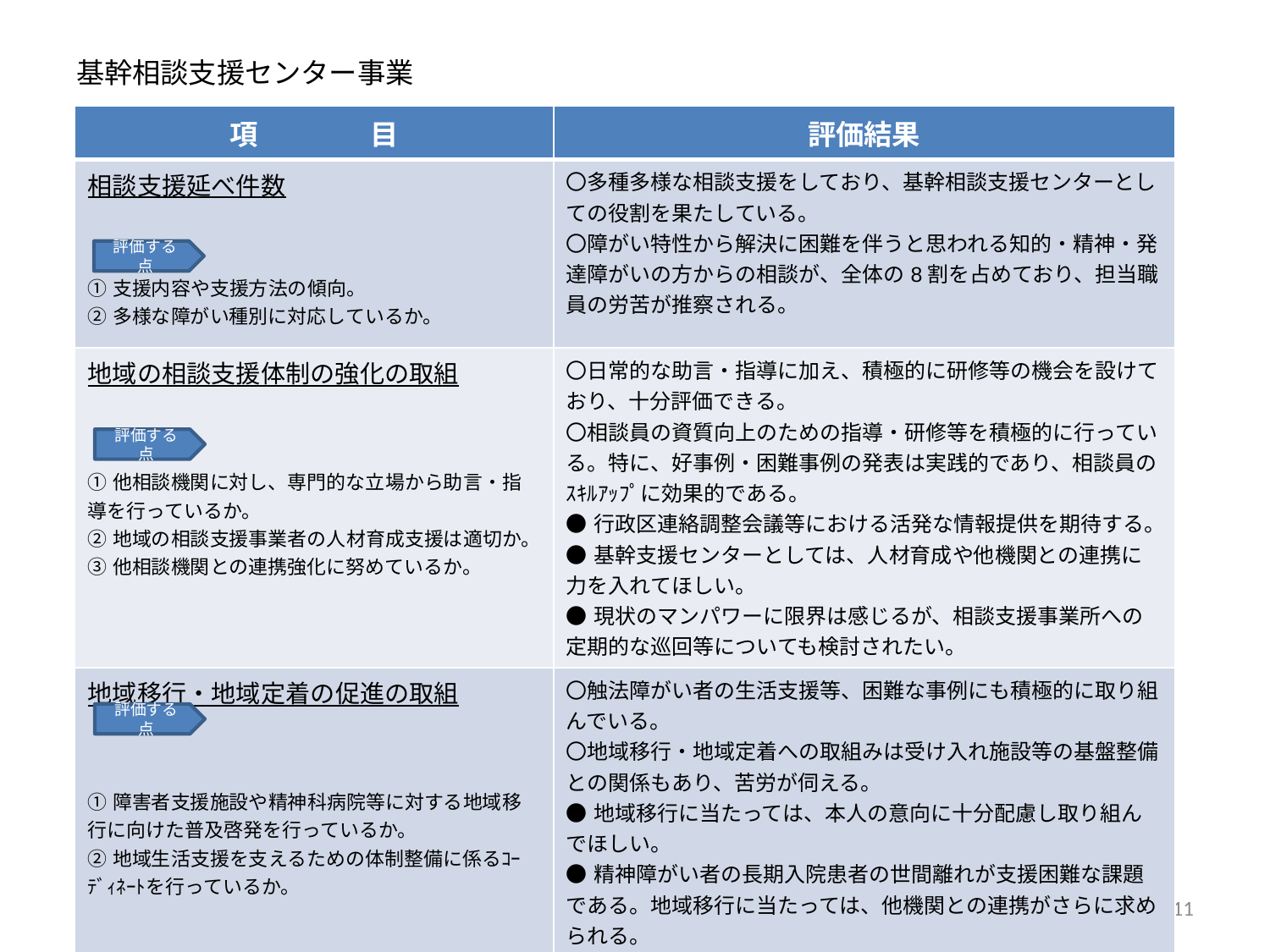

# 基幹相談支援センター事業
| 項　　　　目 | 評価結果 |
| --- | --- |
| 相談支援延べ件数 ①支援内容や支援方法の傾向。 ②多様な障がい種別に対応しているか。 | 〇多種多様な相談支援をしており、基幹相談支援センターとしての役割を果たしている。 〇障がい特性から解決に困難を伴うと思われる知的・精神・発達障がいの方からの相談が、全体の8割を占めており、担当職員の労苦が推察される。 |
| 地域の相談支援体制の強化の取組 ①他相談機関に対し、専門的な立場から助言・指導を行っているか。 ②地域の相談支援事業者の人材育成支援は適切か。 ③他相談機関との連携強化に努めているか。 | 〇日常的な助言・指導に加え、積極的に研修等の機会を設けており、十分評価できる。 〇相談員の資質向上のための指導・研修等を積極的に行っている。特に、好事例・困難事例の発表は実践的であり、相談員のｽｷﾙｱｯﾌﾟに効果的である。 ●行政区連絡調整会議等における活発な情報提供を期待する。 ●基幹支援センターとしては、人材育成や他機関との連携に力を入れてほしい。 ●現状のマンパワーに限界は感じるが、相談支援事業所への定期的な巡回等についても検討されたい。 |
| 地域移行・地域定着の促進の取組 ①障害者支援施設や精神科病院等に対する地域移行に向けた普及啓発を行っているか。 ②地域生活支援を支えるための体制整備に係るｺｰﾃﾞｨﾈｰﾄを行っているか。 | 〇触法障がい者の生活支援等、困難な事例にも積極的に取り組んでいる。 〇地域移行・地域定着への取組みは受け入れ施設等の基盤整備との関係もあり、苦労が伺える。 ●地域移行に当たっては、本人の意向に十分配慮し取り組んでほしい。 ●精神障がい者の長期入院患者の世間離れが支援困難な課題である。地域移行に当たっては、他機関との連携がさらに求められる。 |

評価する点
評価する点
評価する点
11